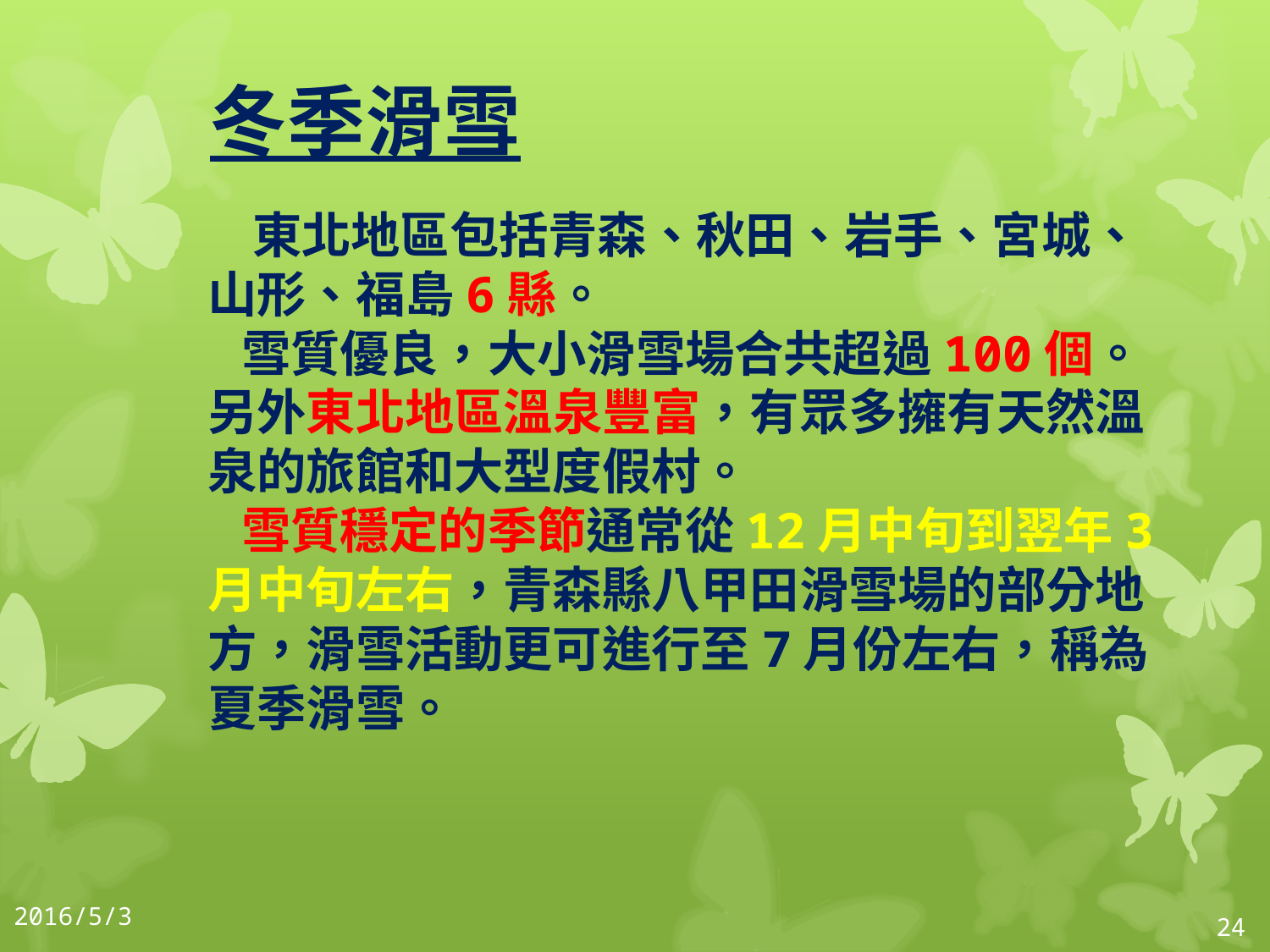

冬季滑雪
# 東北地區包括青森、秋田、岩手、宮城、山形、福島6縣。 雪質優良，大小滑雪場合共超過100個。 另外東北地區溫泉豐富，有眾多擁有天然溫泉的旅館和大型度假村。 雪質穩定的季節通常從12月中旬到翌年3月中旬左右，青森縣八甲田滑雪場的部分地方，滑雪活動更可進行至7月份左右，稱為夏季滑雪。
2016/5/3
24